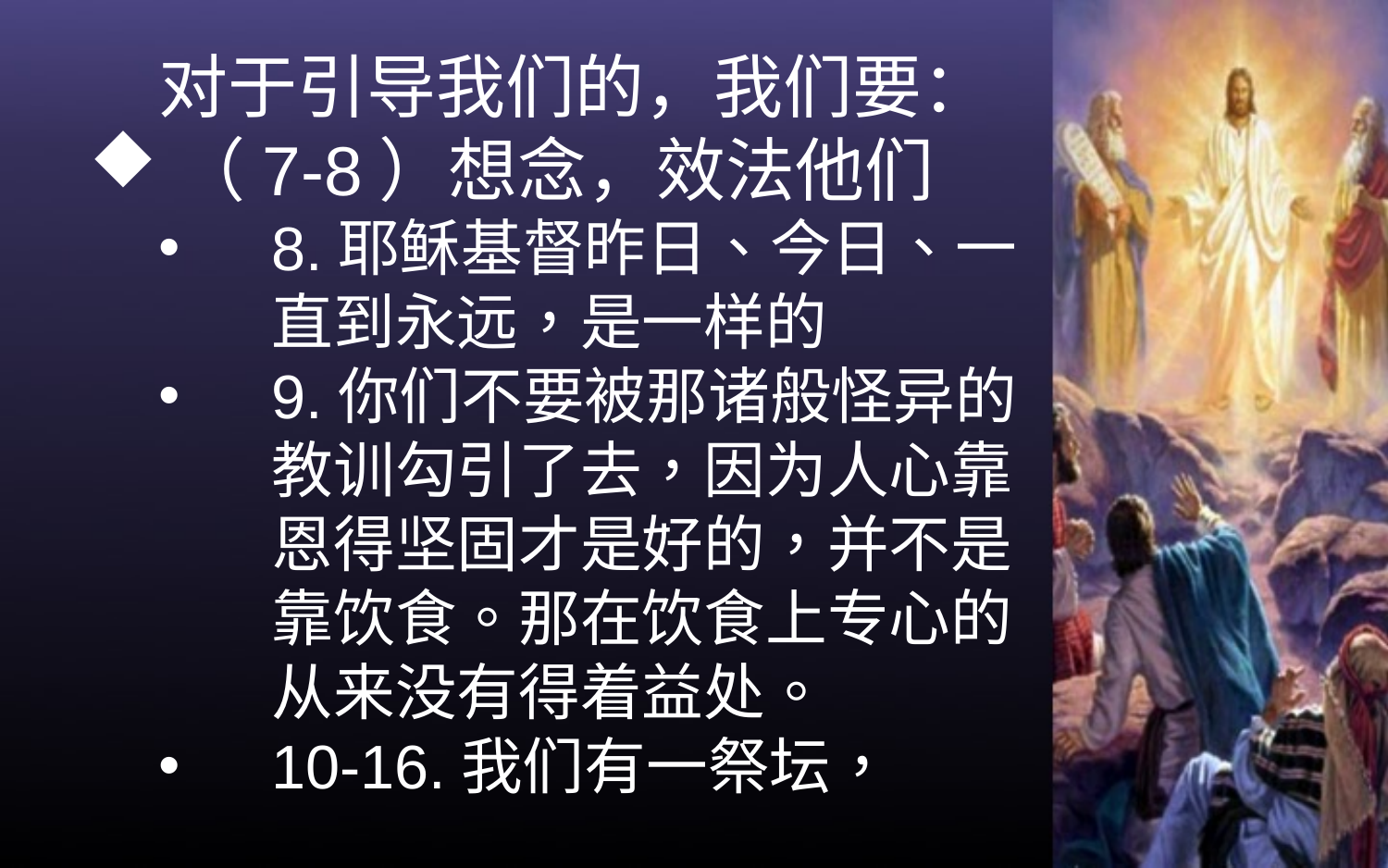

对于引导我们的，我们要：
（7-8）想念，效法他们
8.耶稣基督昨日、今日、一直到永远，是一样的
9.你们不要被那诸般怪异的教训勾引了去，因为人心靠恩得坚固才是好的，并不是靠饮食。那在饮食上专心的从来没有得着益处。
10-16.我们有一祭坛，